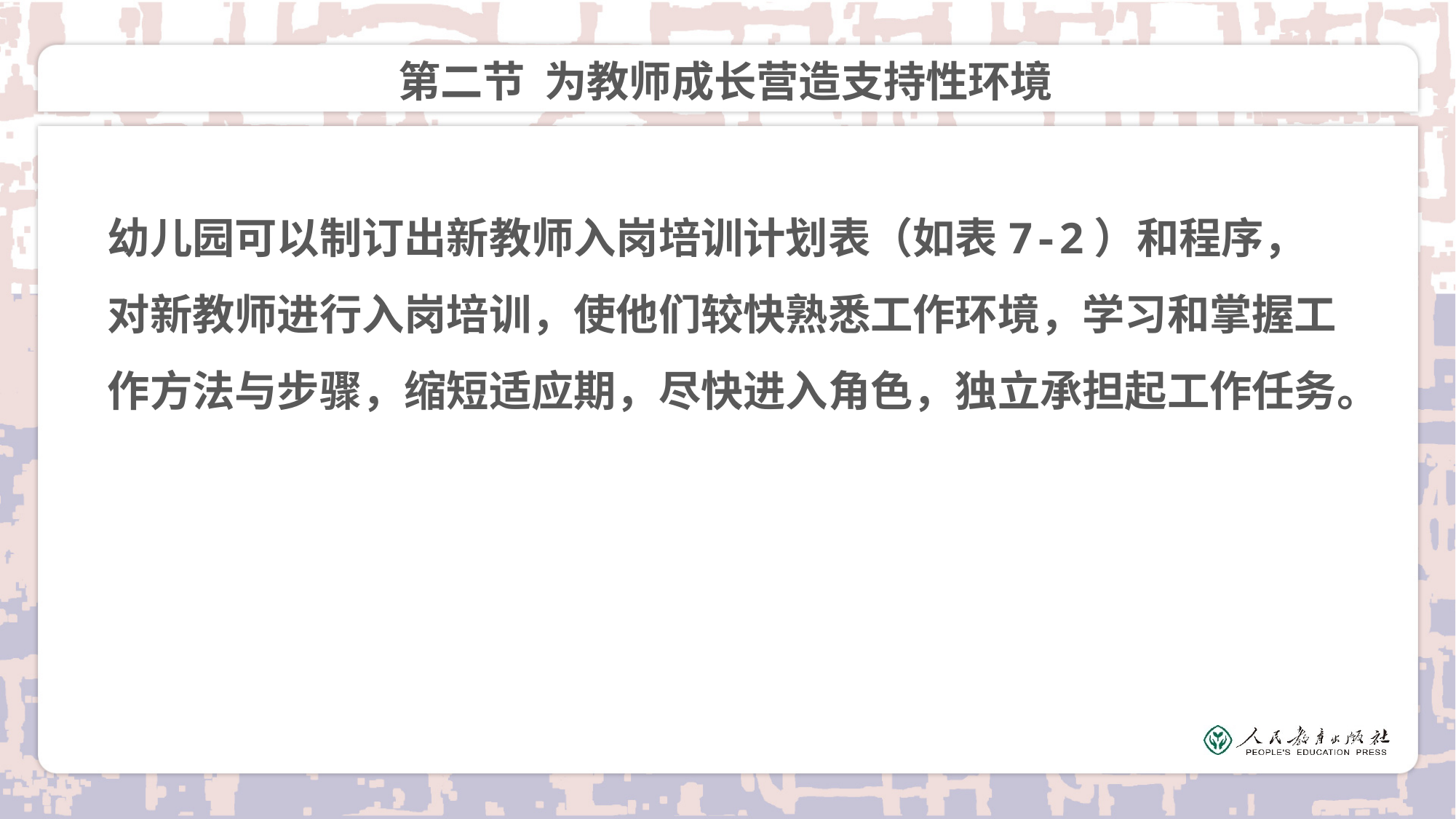

# 第二节  为教师成长营造支持性环境
幼儿园可以制订出新教师入岗培训计划表（如表7-2）和程序，对新教师进行入岗培训，使他们较快熟悉工作环境，学习和掌握工作方法与步骤，缩短适应期，尽快进入角色，独立承担起工作任务。